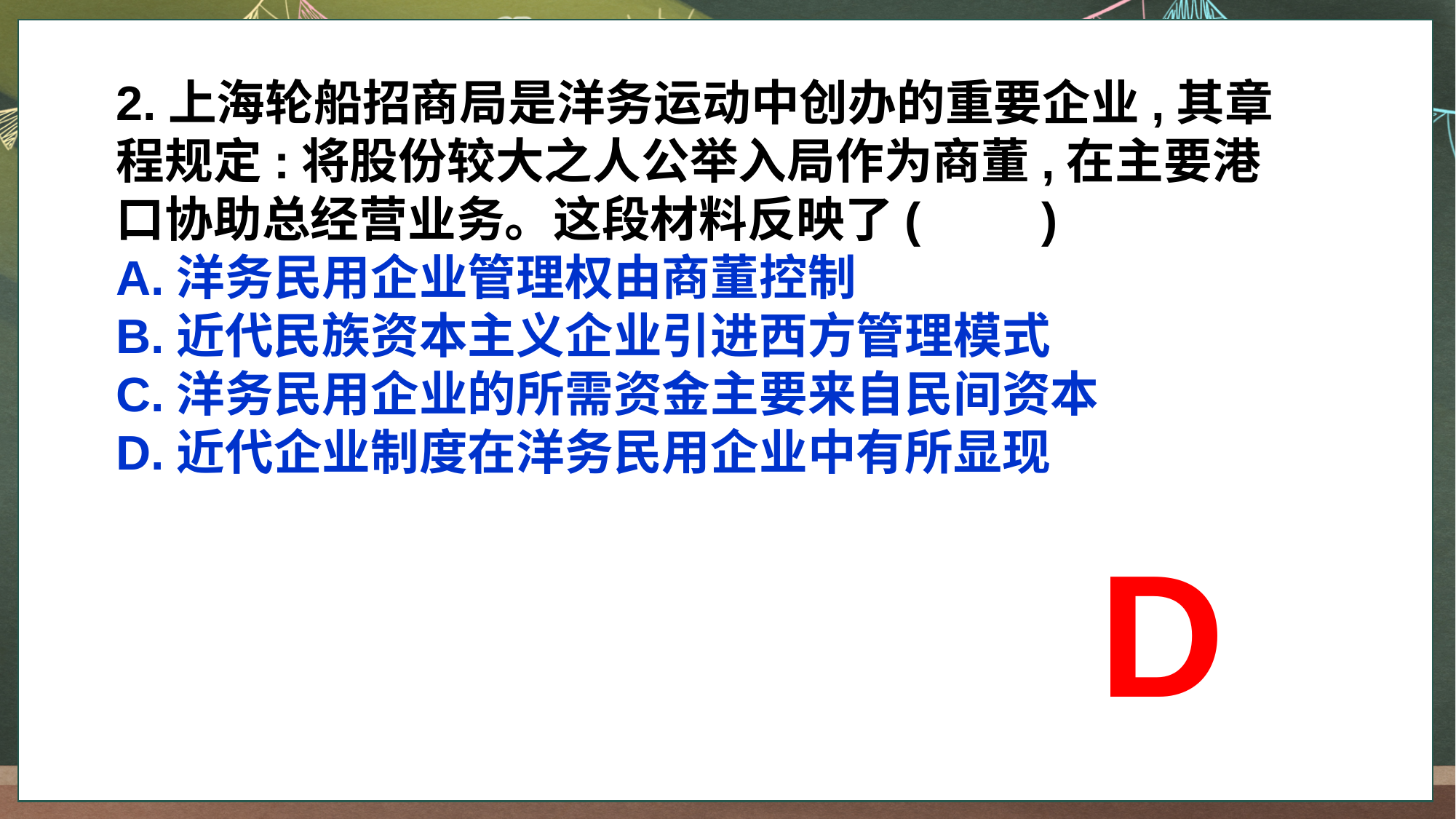

2.上海轮船招商局是洋务运动中创办的重要企业,其章程规定:将股份较大之人公举入局作为商董,在主要港口协助总经营业务。这段材料反映了(　　)
A.洋务民用企业管理权由商董控制
B.近代民族资本主义企业引进西方管理模式
C.洋务民用企业的所需资金主要来自民间资本
D.近代企业制度在洋务民用企业中有所显现
D